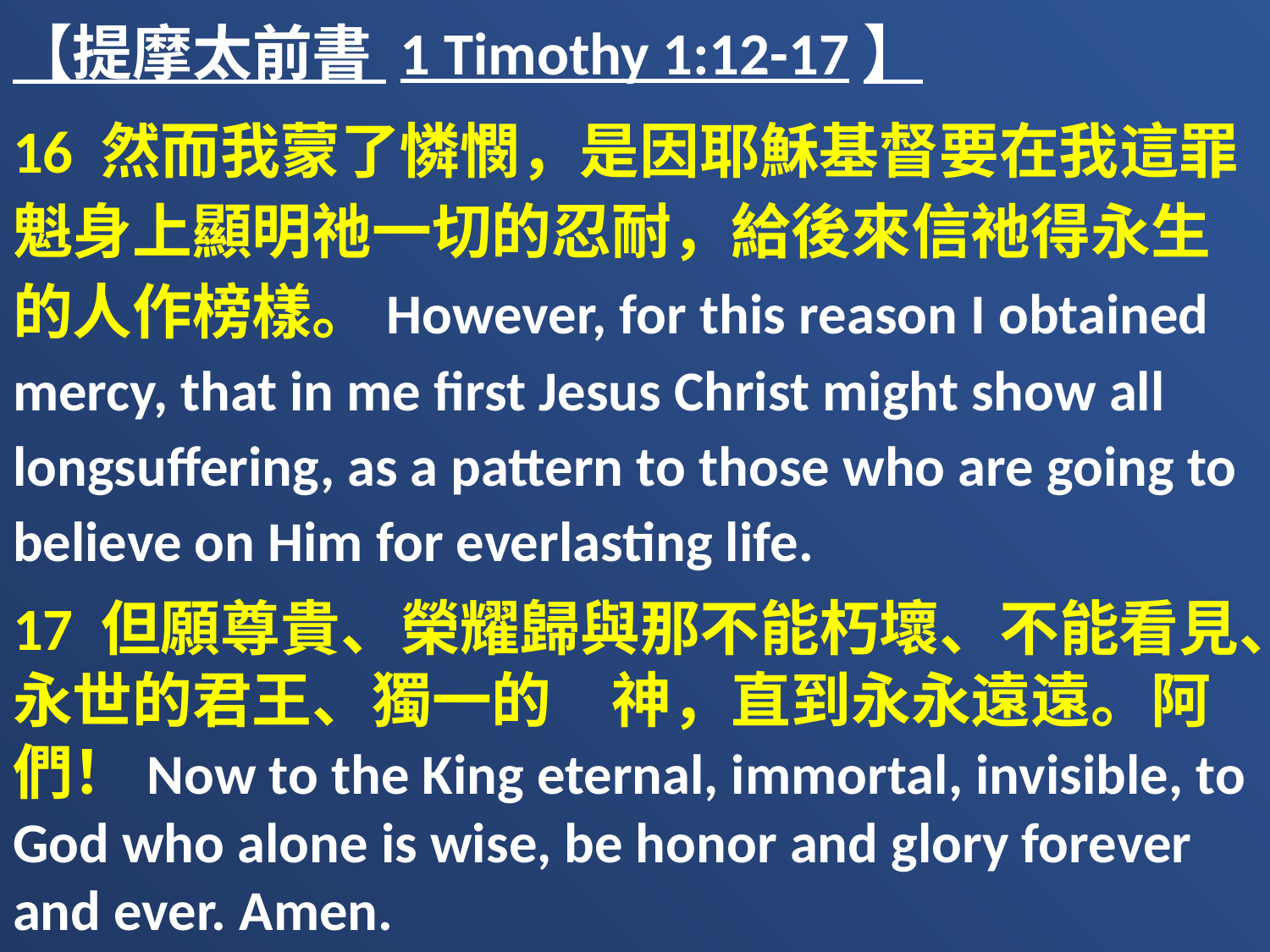

【提摩太前書 1 Timothy 1:12-17】
16 然而我蒙了憐憫，是因耶穌基督要在我這罪魁身上顯明祂一切的忍耐，給後來信祂得永生的人作榜樣。However, for this reason I obtained mercy, that in me first Jesus Christ might show all longsuffering, as a pattern to those who are going to believe on Him for everlasting life.
17 但願尊貴、榮耀歸與那不能朽壞、不能看見、永世的君王、獨一的　神，直到永永遠遠。阿們！Now to the King eternal, immortal, invisible, to God who alone is wise, be honor and glory forever and ever. Amen.